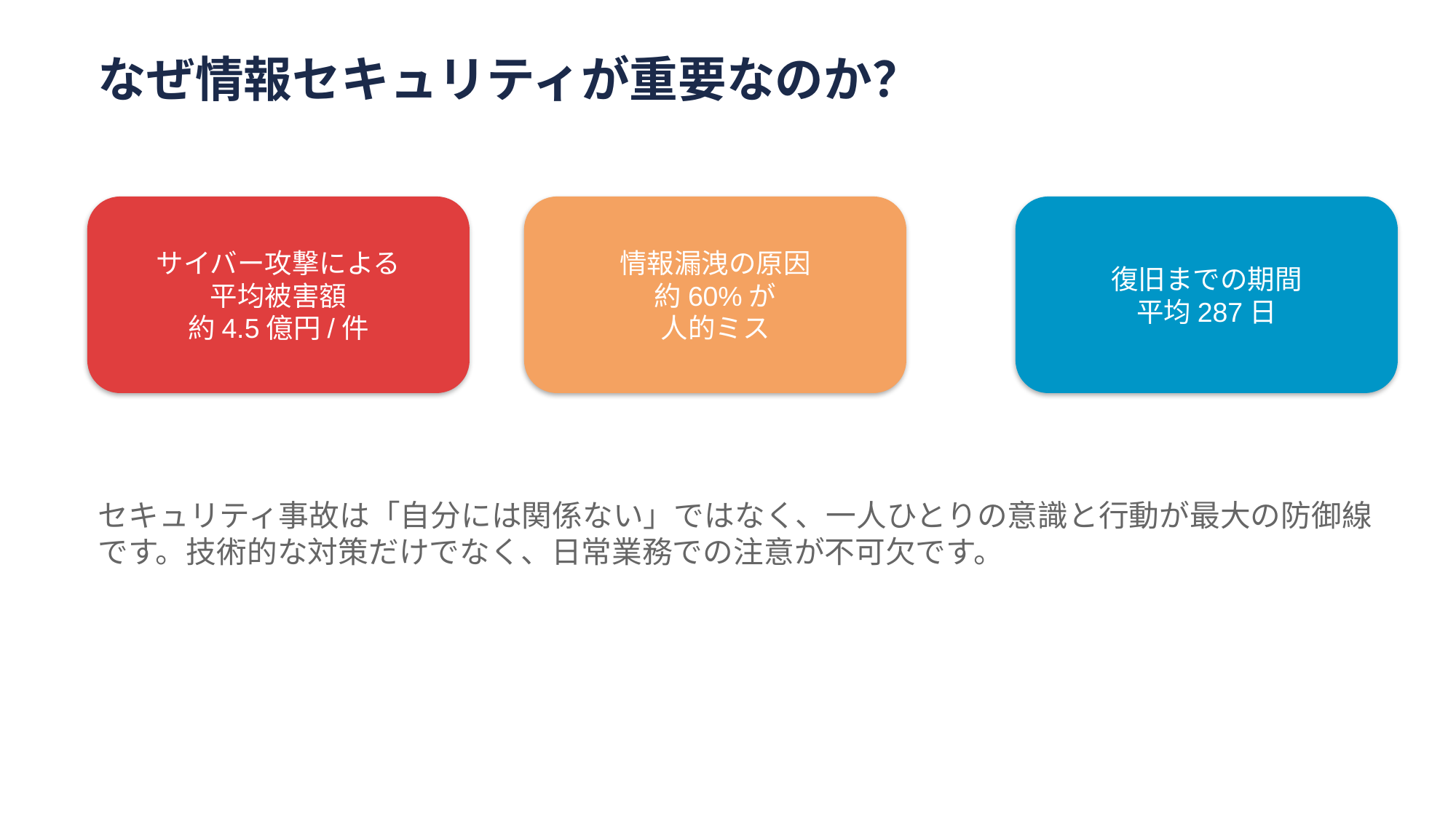

なぜ情報セキュリティが重要なのか？
サイバー攻撃による
平均被害額
約4.5億円/件
情報漏洩の原因
約60%が
人的ミス
復旧までの期間
平均287日
セキュリティ事故は「自分には関係ない」ではなく、一人ひとりの意識と行動が最大の防御線です。技術的な対策だけでなく、日常業務での注意が不可欠です。